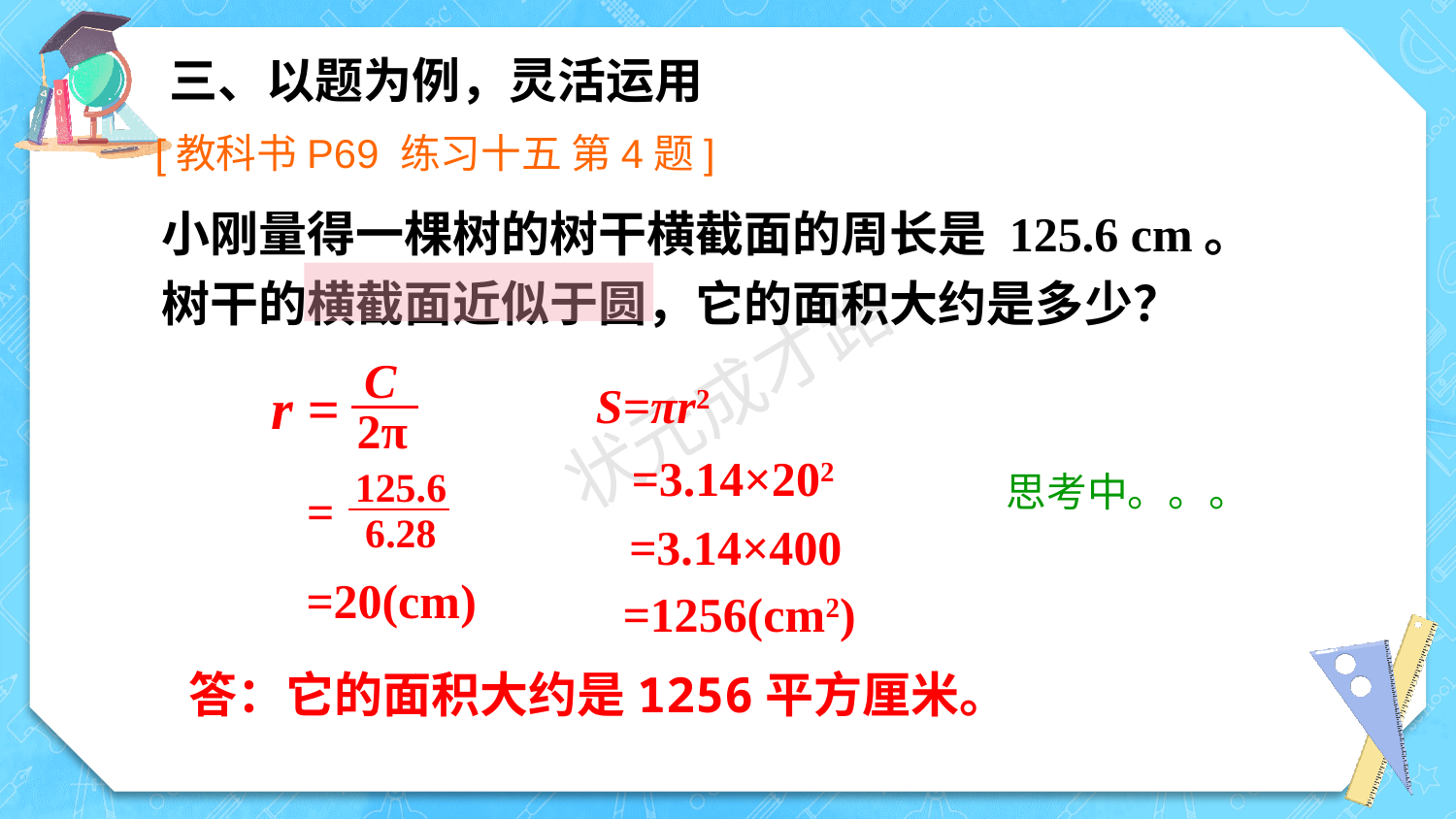

三、以题为例，灵活运用
[教科书P69 练习十五 第4题]
小刚量得一棵树的树干横截面的周长是 125.6 cm。树干的横截面近似于圆，它的面积大约是多少？

C
2π
r =
S=πr2
  =3.14×202
125.6
6.28
思考中。。。
  =
  =3.14×400
  =20(cm)
  =1256(cm2)
答：它的面积大约是1256平方厘米。